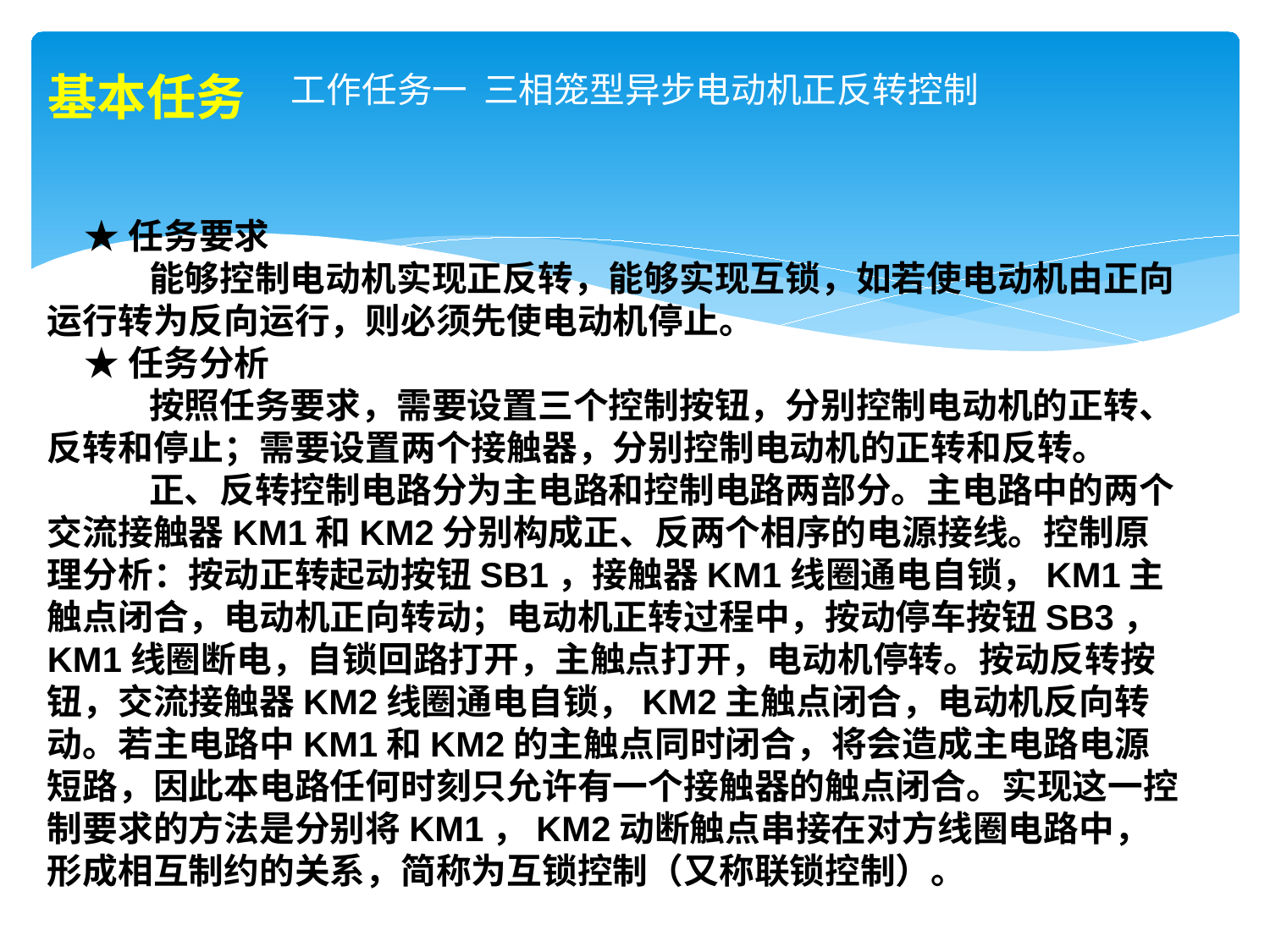

# 工作任务一  三相笼型异步电动机正反转控制
基本任务
★任务要求
       能够控制电动机实现正反转，能够实现互锁，如若使电动机由正向运行转为反向运行，则必须先使电动机停止。
★任务分析
       按照任务要求，需要设置三个控制按钮，分别控制电动机的正转、反转和停止；需要设置两个接触器，分别控制电动机的正转和反转。
       正、反转控制电路分为主电路和控制电路两部分。主电路中的两个交流接触器KM1和KM2分别构成正、反两个相序的电源接线。控制原理分析：按动正转起动按钮SB1，接触器KM1线圈通电自锁，KM1主触点闭合，电动机正向转动；电动机正转过程中，按动停车按钮SB3，KM1线圈断电，自锁回路打开，主触点打开，电动机停转。按动反转按钮，交流接触器KM2线圈通电自锁，KM2主触点闭合，电动机反向转动。若主电路中KM1和KM2的主触点同时闭合，将会造成主电路电源短路，因此本电路任何时刻只允许有一个接触器的触点闭合。实现这一控制要求的方法是分别将KM1，KM2动断触点串接在对方线圈电路中，形成相互制约的关系，简称为互锁控制（又称联锁控制）。